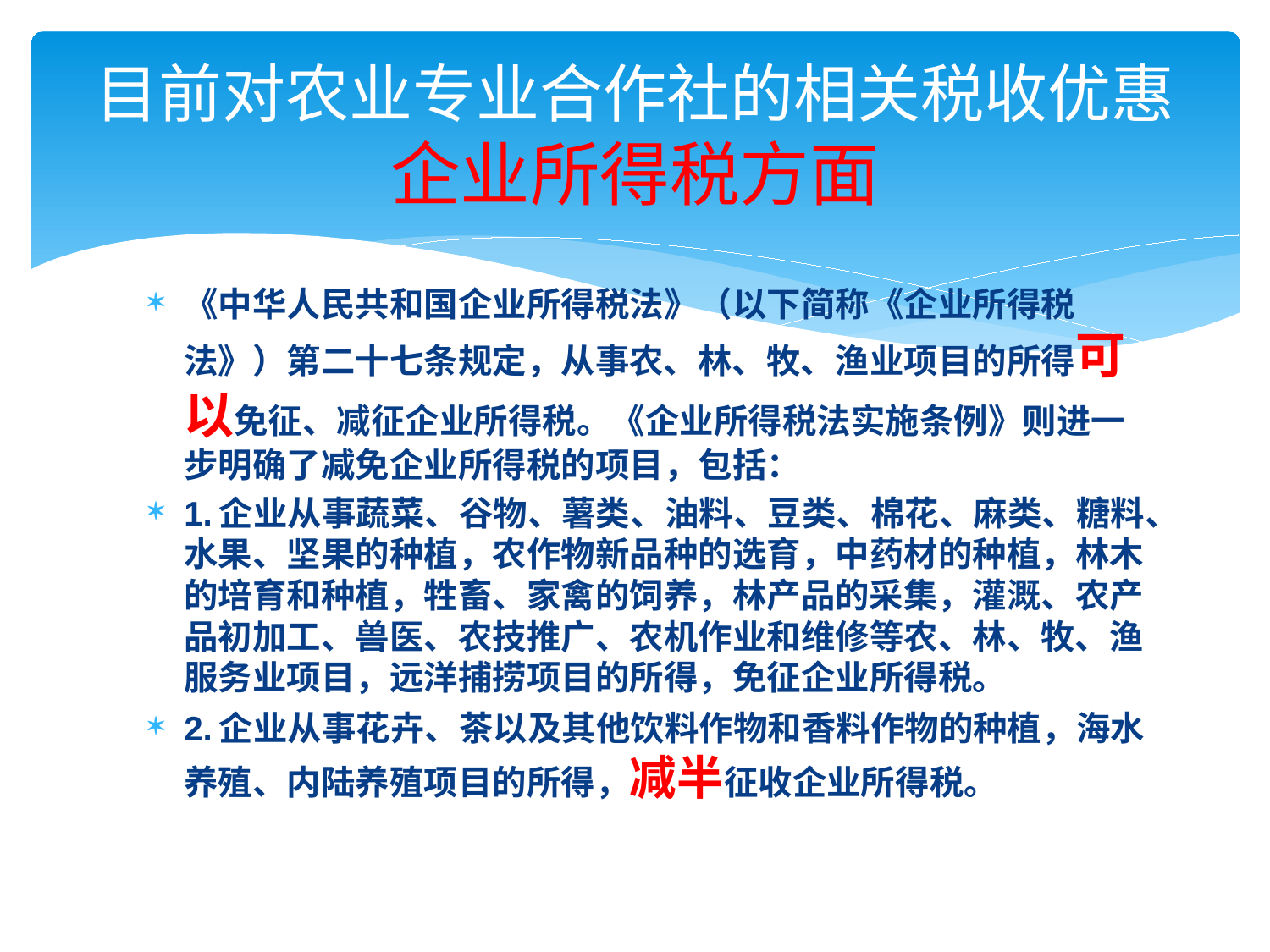

# 目前对农业专业合作社的相关税收优惠企业所得税方面
《中华人民共和国企业所得税法》（以下简称《企业所得税法》）第二十七条规定，从事农、林、牧、渔业项目的所得可以免征、减征企业所得税。《企业所得税法实施条例》则进一步明确了减免企业所得税的项目，包括：
1.企业从事蔬菜、谷物、薯类、油料、豆类、棉花、麻类、糖料、水果、坚果的种植，农作物新品种的选育，中药材的种植，林木的培育和种植，牲畜、家禽的饲养，林产品的采集，灌溉、农产品初加工、兽医、农技推广、农机作业和维修等农、林、牧、渔服务业项目，远洋捕捞项目的所得，免征企业所得税。
2.企业从事花卉、茶以及其他饮料作物和香料作物的种植，海水养殖、内陆养殖项目的所得，减半征收企业所得税。